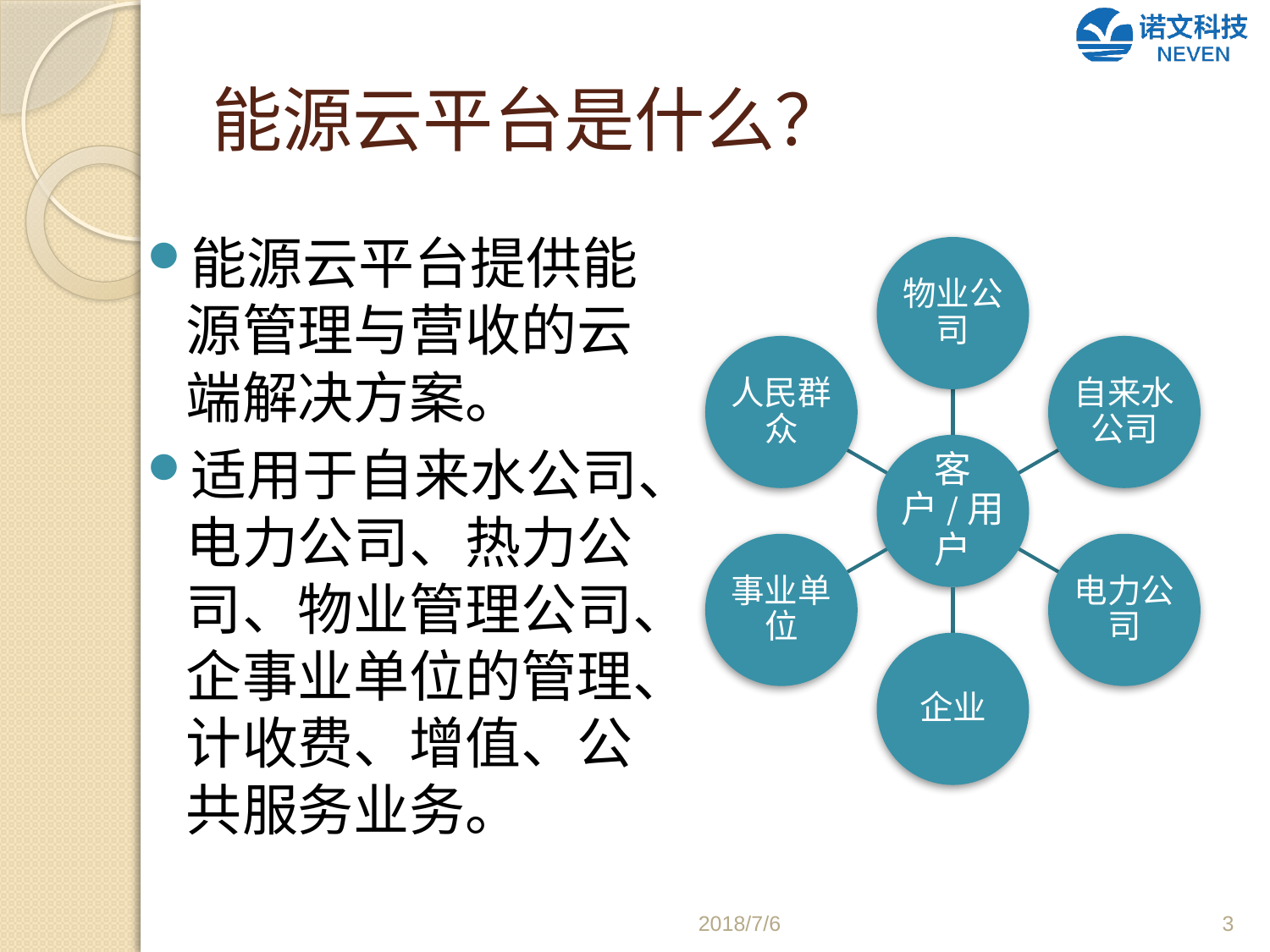

# 能源云平台是什么？
能源云平台提供能源管理与营收的云端解决方案。
适用于自来水公司、电力公司、热力公司、物业管理公司、企事业单位的管理、计收费、增值、公共服务业务。
客户/用户

物业公司

自来水公司

电力公司

企业

事业单位

人民群众
2018/7/6
3